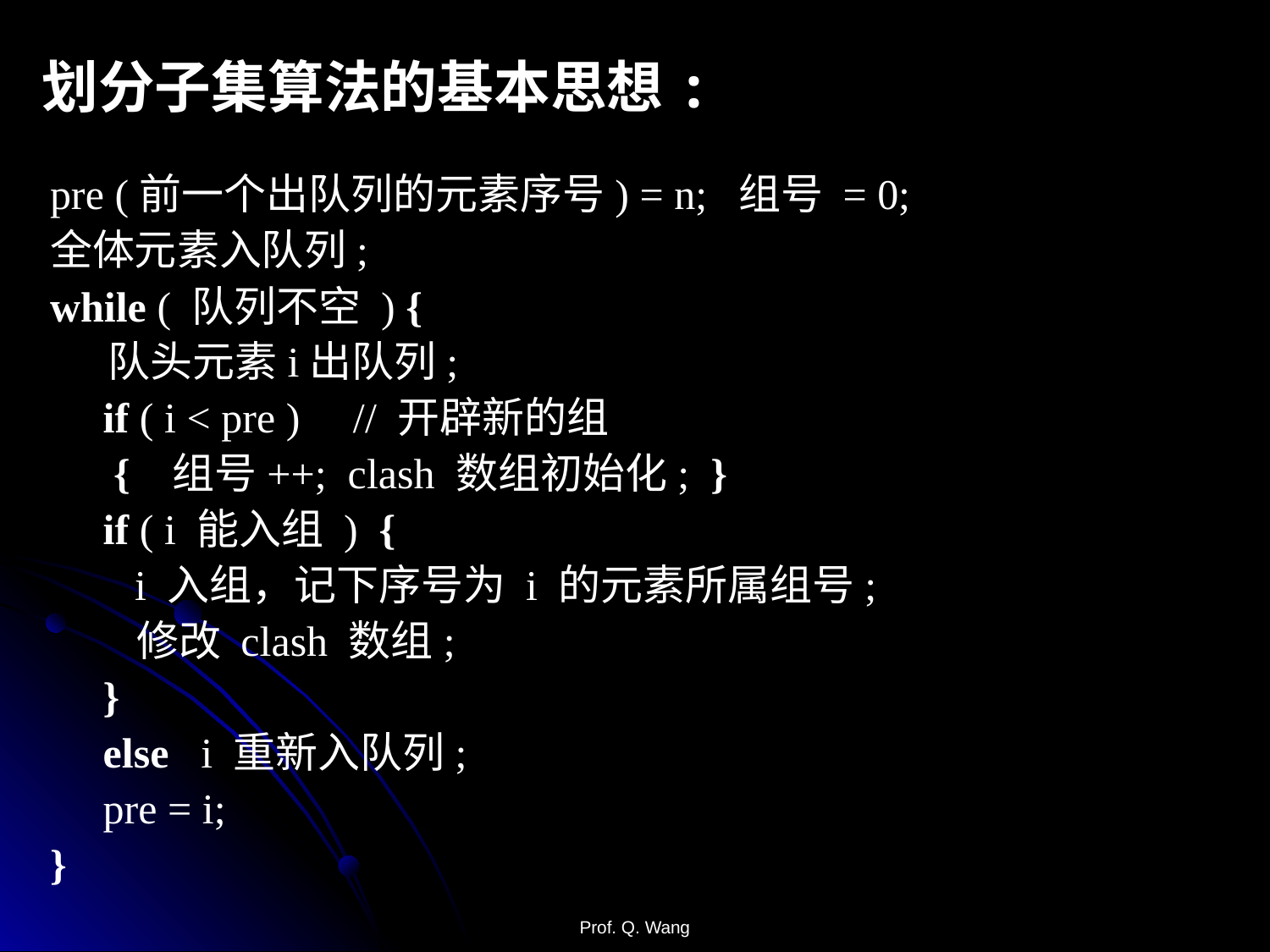

划分子集算法的基本思想:
pre (前一个出队列的元素序号) = n;  组号 = 0;
全体元素入队列;
while ( 队列不空 ) {
     队头元素i出队列;
     if ( i < pre )     // 开辟新的组
      {   组号++;  clash 数组初始化;  }
     if ( i 能入组 )  {
        i 入组，记下序号为 i 的元素所属组号;
        修改 clash 数组;
     }
     else   i 重新入队列;
     pre = i;
}

Prof. Q. Wang